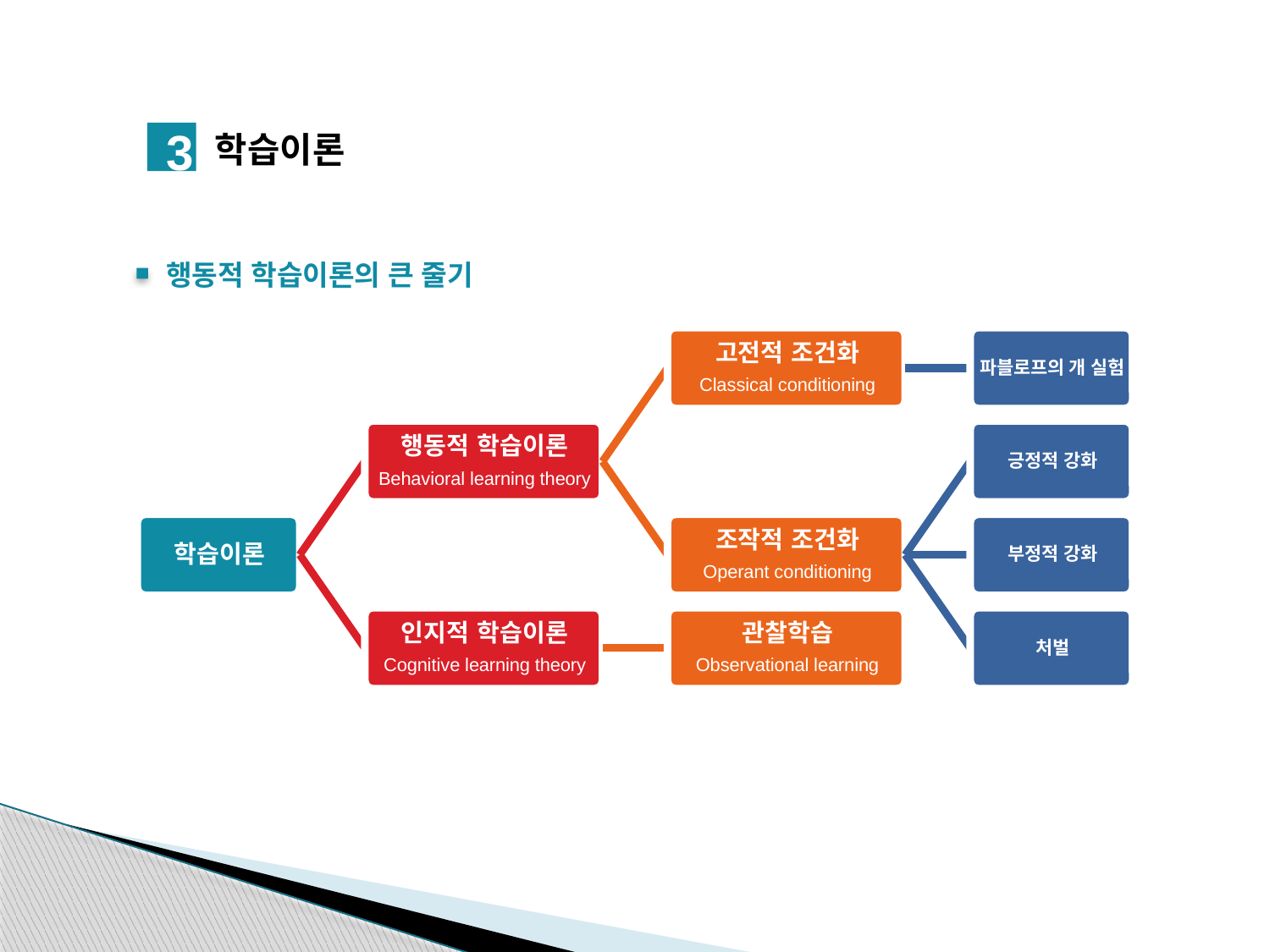

학습이론
3

학습이론

행동적 학습이론
Behavioral learning theory

고전적 조건화
Classical conditioning

파블로프의 개 실험

조작적 조건화
Operant conditioning

긍정적 강화

부정적 강화

처벌

인지적 학습이론
Cognitive learning theory

관찰학습
Observational learning
행동적 학습이론의 큰 줄기